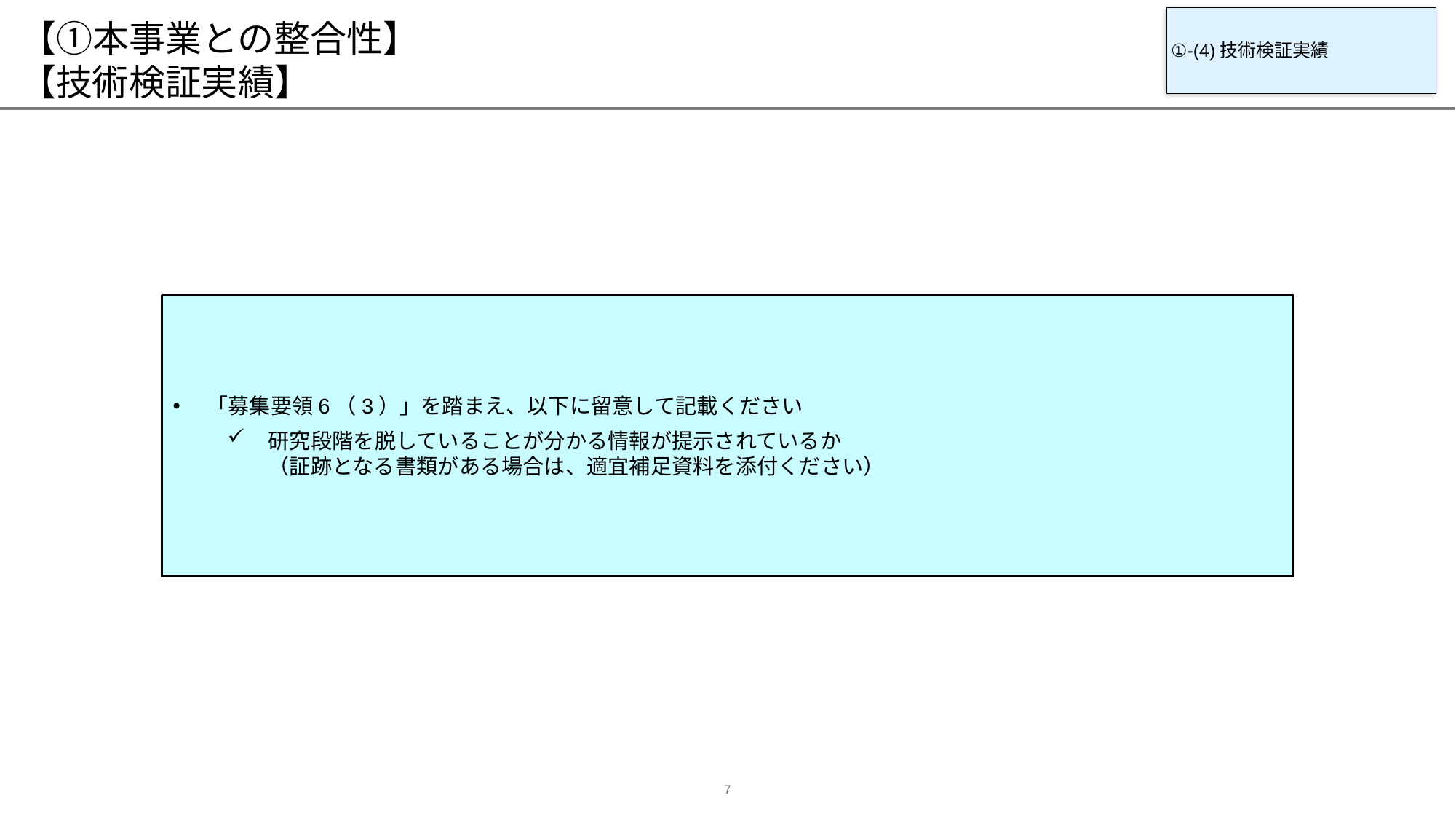

# 【①本事業との整合性】 【技術検証実績】
①-(4)技術検証実績

「募集要領6（3）」を踏まえ、以下に留意して記載ください
研究段階を脱していることが分かる情報が提示されているか
（証跡となる書類がある場合は、適宜補足資料を添付ください）